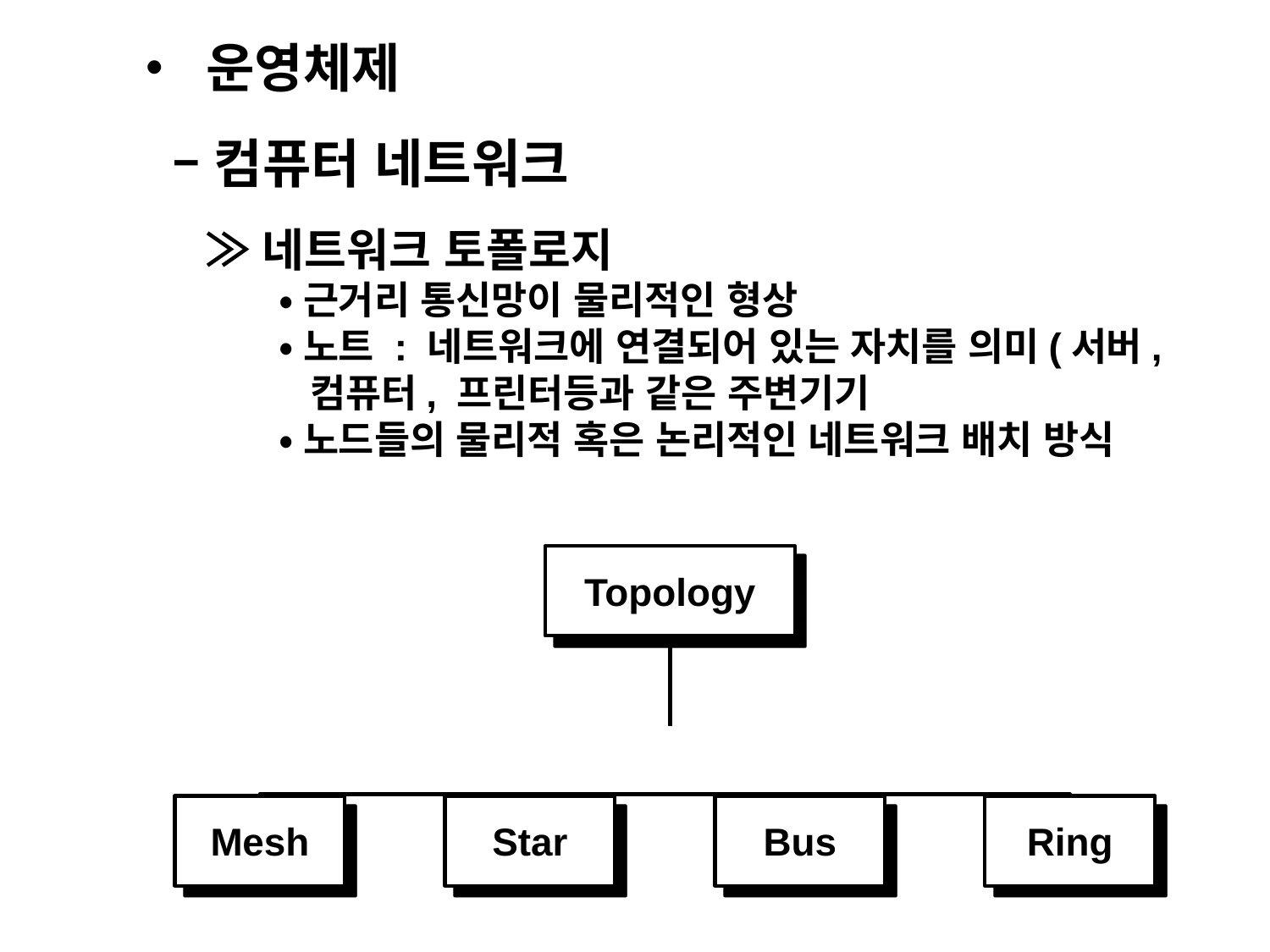

• 운영체제
   –컴퓨터 네트워크
      ≫네트워크 토폴로지
              •근거리 통신망이 물리적인 형상
              •노트 : 네트워크에 연결되어 있는 자치를 의미(서버,
                컴퓨터, 프린터등과 같은 주변기기
              •노드들의 물리적 혹은 논리적인 네트워크 배치 방식
Topology
Mesh
Star
Bus
Ring